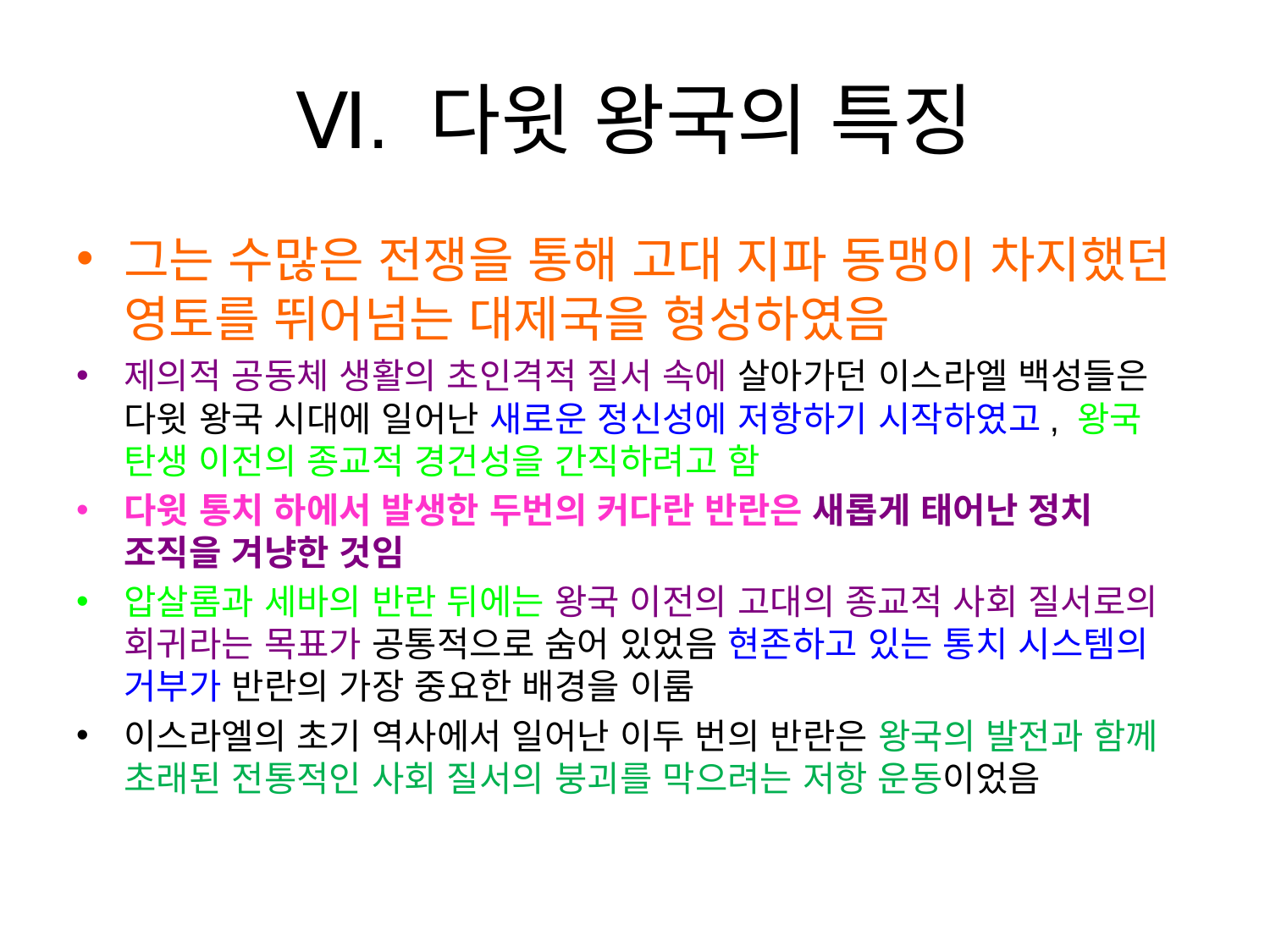

# Ⅵ. 다윗 왕국의 특징
그는 수많은 전쟁을 통해 고대 지파 동맹이 차지했던 영토를 뛰어넘는 대제국을 형성하였음
제의적 공동체 생활의 초인격적 질서 속에 살아가던 이스라엘 백성들은 다윗 왕국 시대에 일어난 새로운 정신성에 저항하기 시작하였고, 왕국 탄생 이전의 종교적 경건성을 간직하려고 함
다윗 통치 하에서 발생한 두번의 커다란 반란은 새롭게 태어난 정치 조직을 겨냥한 것임
압살롬과 세바의 반란 뒤에는 왕국 이전의 고대의 종교적 사회 질서로의 회귀라는 목표가 공통적으로 숨어 있었음 현존하고 있는 통치 시스템의 거부가 반란의 가장 중요한 배경을 이룸
이스라엘의 초기 역사에서 일어난 이두 번의 반란은 왕국의 발전과 함께 초래된 전통적인 사회 질서의 붕괴를 막으려는 저항 운동이었음